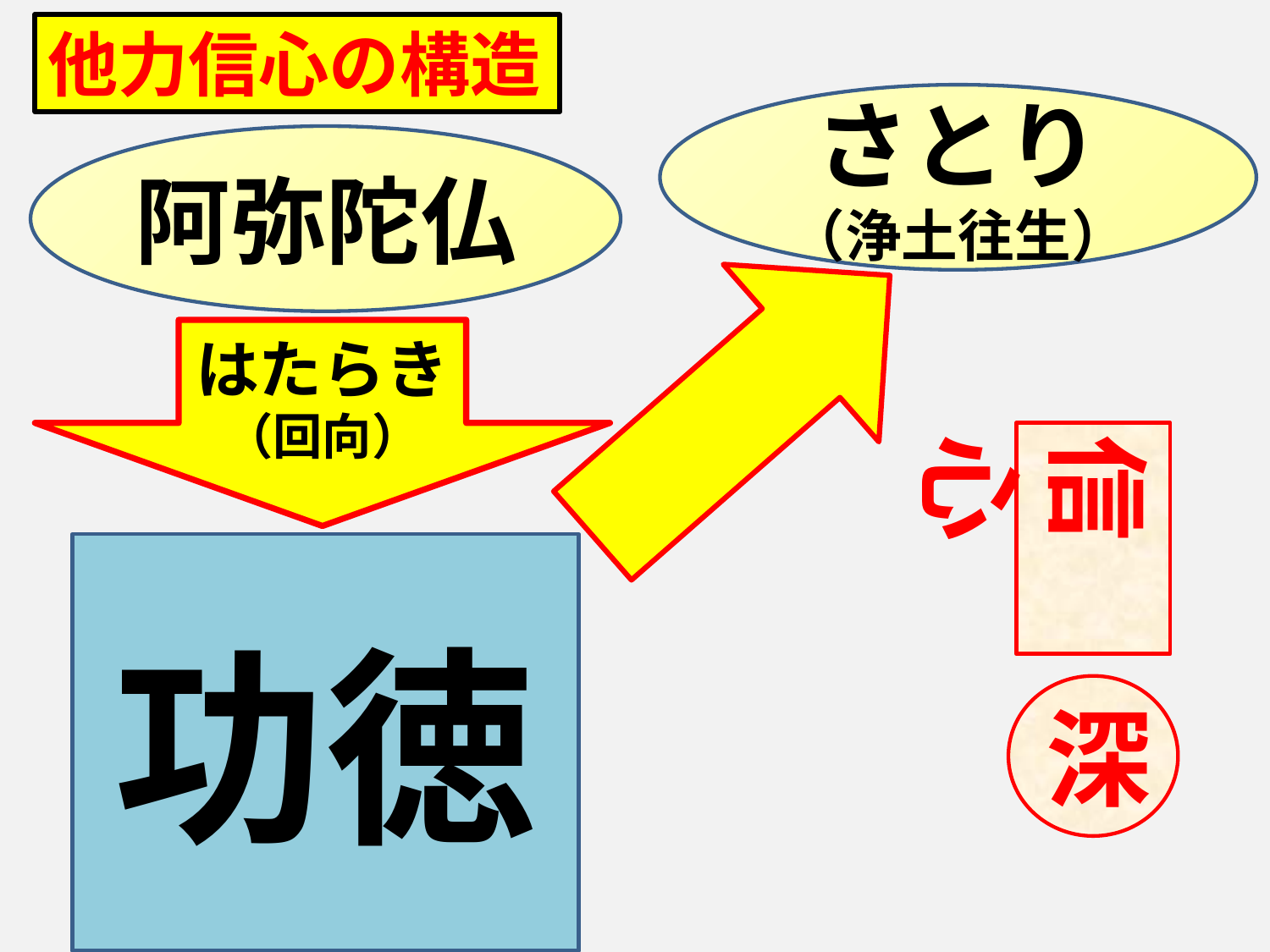

他力信心の構造
さとり（浄土往生）
阿弥陀仏

はたらき
（回向）
信心
功徳
深